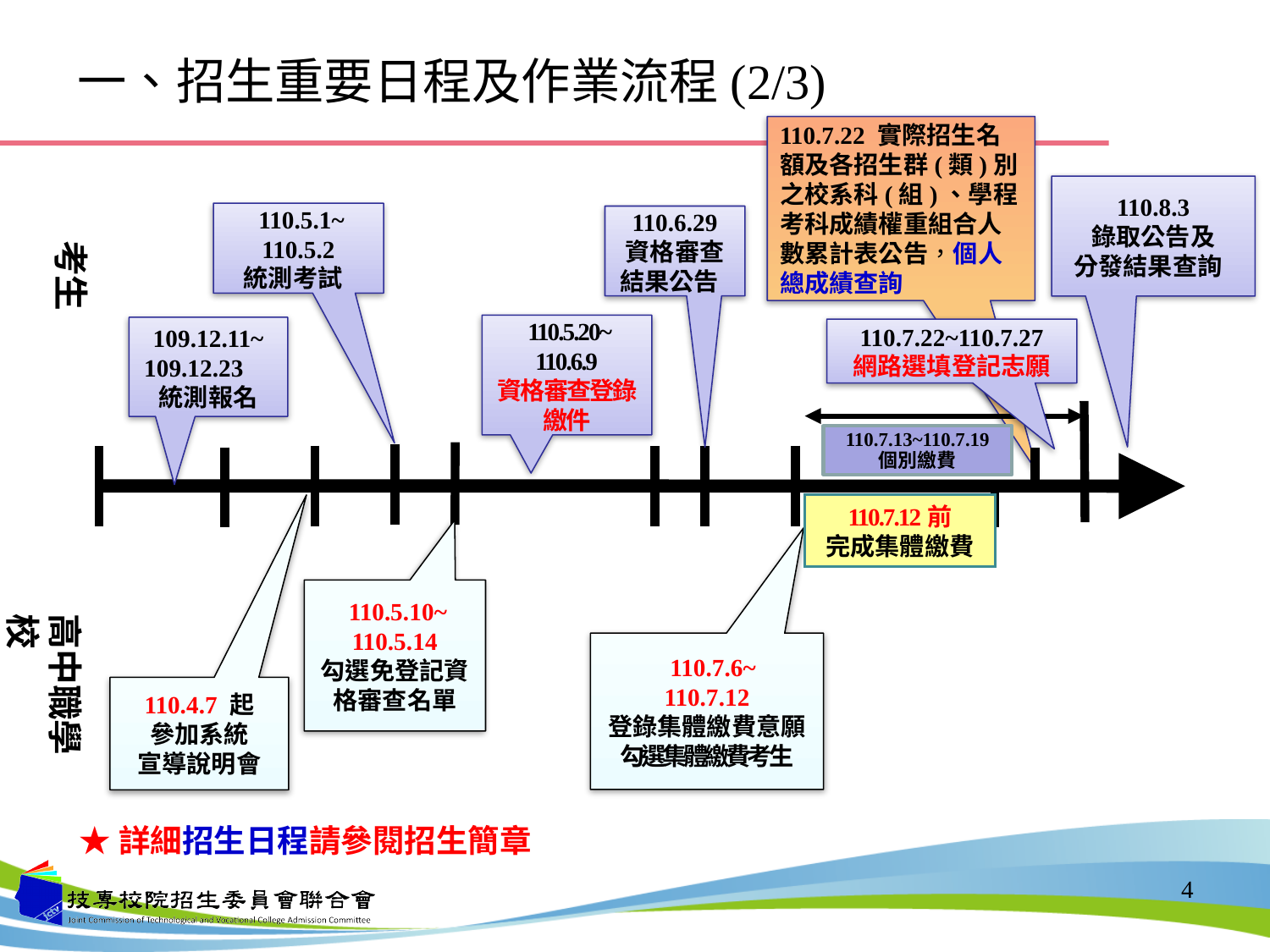

# 一、招生重要日程及作業流程(2/3)
110.7.22 實際招生名額及各招生群(類)別之校系科(組)、學程考科成績權重組合人數累計表公告，個人總成績查詢
110.8.3
錄取公告及
分發結果查詢
 110.5.1~
110.5.2
統測考試
110.6.29
資格審查
結果公告
考生
 110.5.20~
110.6.9
資格審查登錄繳件
109.12.11~
 109.12.23
統測報名
110.7.22~110.7.27
網路選填登記志願
110.7.13~110.7.19
個別繳費
110.7.12前
完成集體繳費
 110.5.10~
110.5.14
勾選免登記資格審查名單
高中職學校
  110.7.6~
110.7.12
登錄集體繳費意願
勾選集體繳費考生
110.4.7 起
參加系統
宣導說明會
★詳細招生日程請參閱招生簡章
4